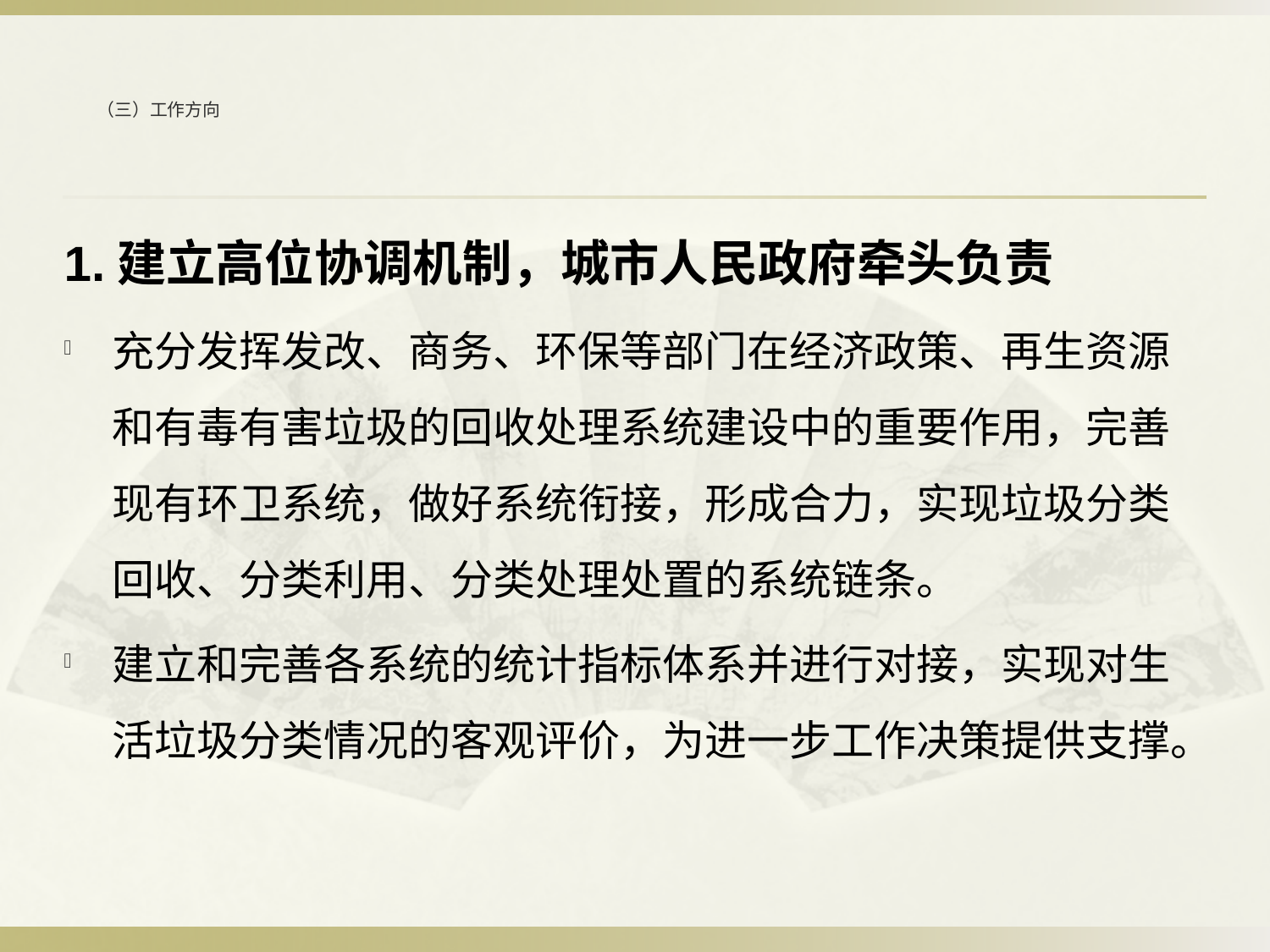

# （三）工作方向
1.建立高位协调机制，城市人民政府牵头负责
充分发挥发改、商务、环保等部门在经济政策、再生资源和有毒有害垃圾的回收处理系统建设中的重要作用，完善现有环卫系统，做好系统衔接，形成合力，实现垃圾分类回收、分类利用、分类处理处置的系统链条。
建立和完善各系统的统计指标体系并进行对接，实现对生活垃圾分类情况的客观评价，为进一步工作决策提供支撑。